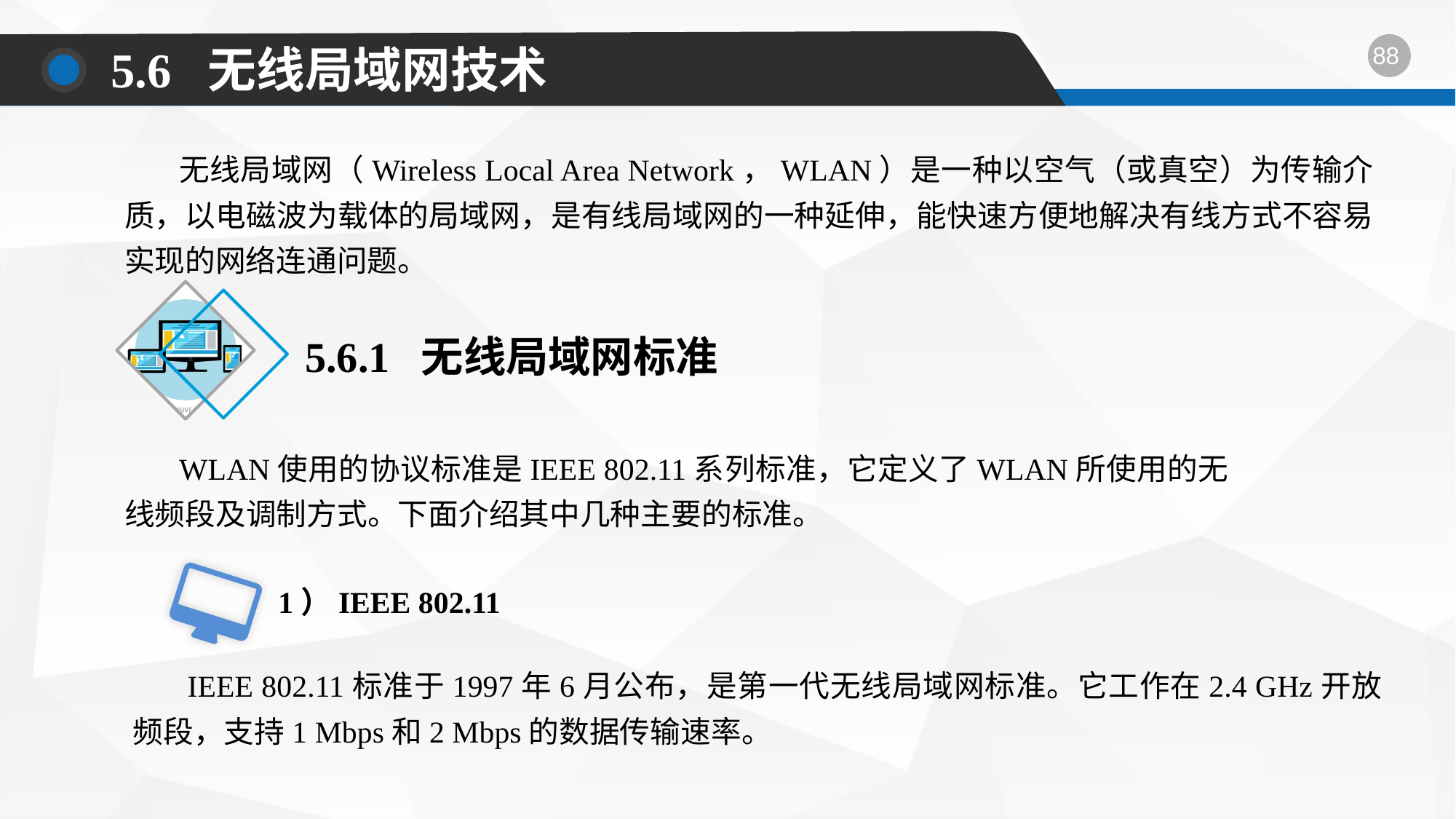

5.6  无线局域网技术
无线局域网（Wireless Local Area Network，WLAN）是一种以空气（或真空）为传输介质，以电磁波为载体的局域网，是有线局域网的一种延伸，能快速方便地解决有线方式不容易实现的网络连通问题。

5.6.1  无线局域网标准
WLAN使用的协议标准是IEEE 802.11系列标准，它定义了WLAN所使用的无线频段及调制方式。下面介绍其中几种主要的标准。

1）IEEE 802.11
IEEE 802.11标准于1997年6月公布，是第一代无线局域网标准。它工作在2.4 GHz开放频段，支持1 Mbps和2 Mbps的数据传输速率。